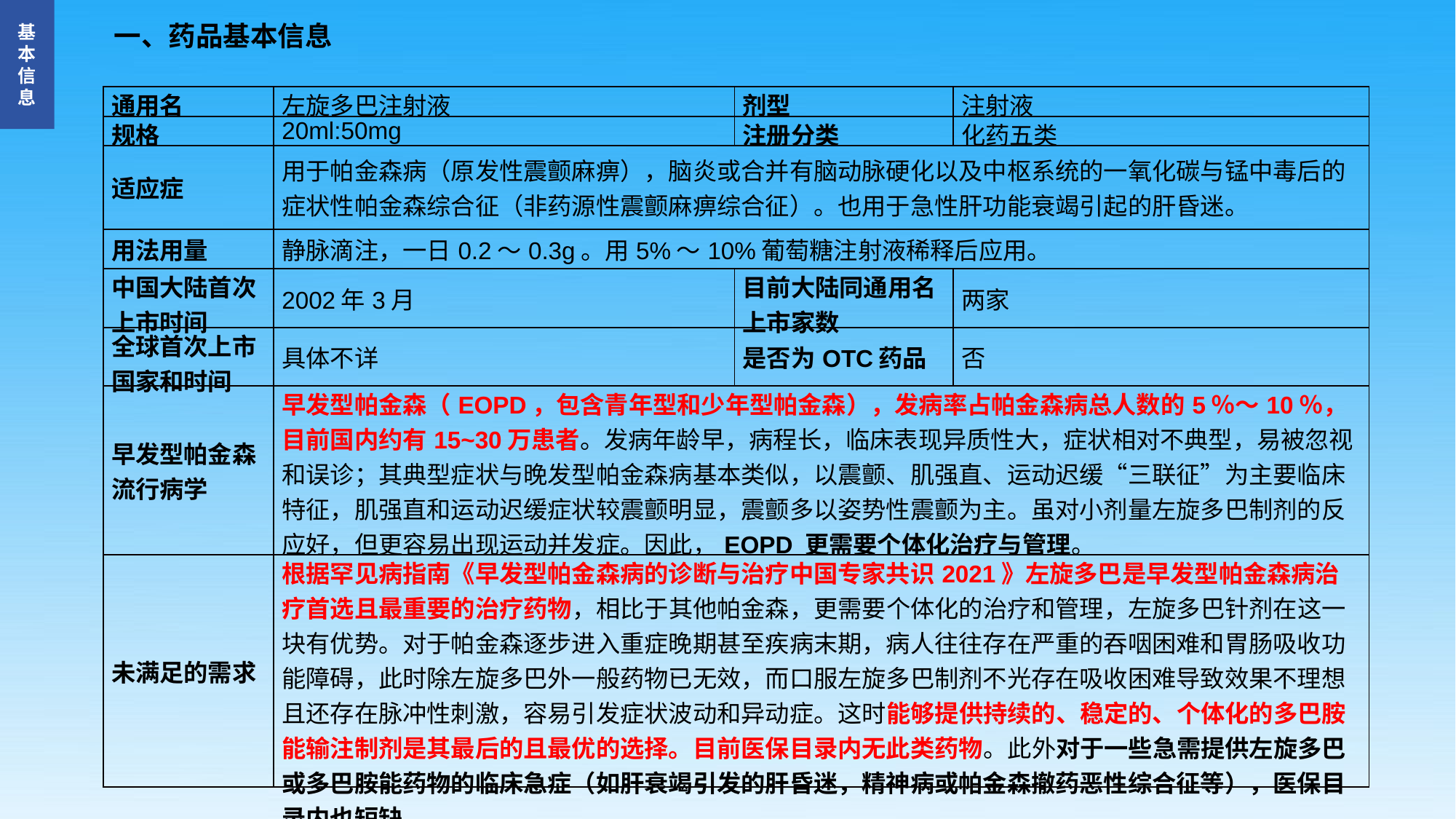

基本信息
一、药品基本信息
| 通用名 | 左旋多巴注射液 | 剂型 | 注射液 |
| --- | --- | --- | --- |
| 规格 | 20ml:50mg | 注册分类 | 化药五类 |
| 适应症 | 用于帕金森病（原发性震颤麻痹），脑炎或合并有脑动脉硬化以及中枢系统的一氧化碳与锰中毒后的症状性帕金森综合征（非药源性震颤麻痹综合征）。也用于急性肝功能衰竭引起的肝昏迷。 |  |  |
| 用法用量 | 静脉滴注，一日0.2～0.3g。用5%～10%葡萄糖注射液稀释后应用。 |  |  |
| 中国大陆首次上市时间 | 2002年3月 | 目前大陆同通用名上市家数 | 两家 |
| 全球首次上市国家和时间 | 具体不详 | 是否为OTC药品 | 否 |
| 早发型帕金森流行病学 | 早发型帕金森（EOPD，包含青年型和少年型帕金森），发病率占帕金森病总人数的5％～10％，目前国内约有15~30万患者。发病年龄早，病程长，临床表现异质性大，症状相对不典型，易被忽视和误诊；其典型症状与晚发型帕金森病基本类似，以震颤、肌强直、运动迟缓“三联征”为主要临床特征，肌强直和运动迟缓症状较震颤明显，震颤多以姿势性震颤为主。虽对小剂量左旋多巴制剂的反应好，但更容易出现运动并发症。因此，EOPD 更需要个体化治疗与管理。 |  |  |
| 未满足的需求 | 根据罕见病指南《早发型帕金森病的诊断与治疗中国专家共识2021》左旋多巴是早发型帕金森病治疗首选且最重要的治疗药物，相比于其他帕金森，更需要个体化的治疗和管理，左旋多巴针剂在这一块有优势。对于帕金森逐步进入重症晚期甚至疾病末期，病人往往存在严重的吞咽困难和胃肠吸收功能障碍，此时除左旋多巴外一般药物已无效，而口服左旋多巴制剂不光存在吸收困难导致效果不理想且还存在脉冲性刺激，容易引发症状波动和异动症。这时能够提供持续的、稳定的、个体化的多巴胺能输注制剂是其最后的且最优的选择。目前医保目录内无此类药物。此外对于一些急需提供左旋多巴或多巴胺能药物的临床急症（如肝衰竭引发的肝昏迷，精神病或帕金森撤药恶性综合征等），医保目录内也短缺。 |  |  |